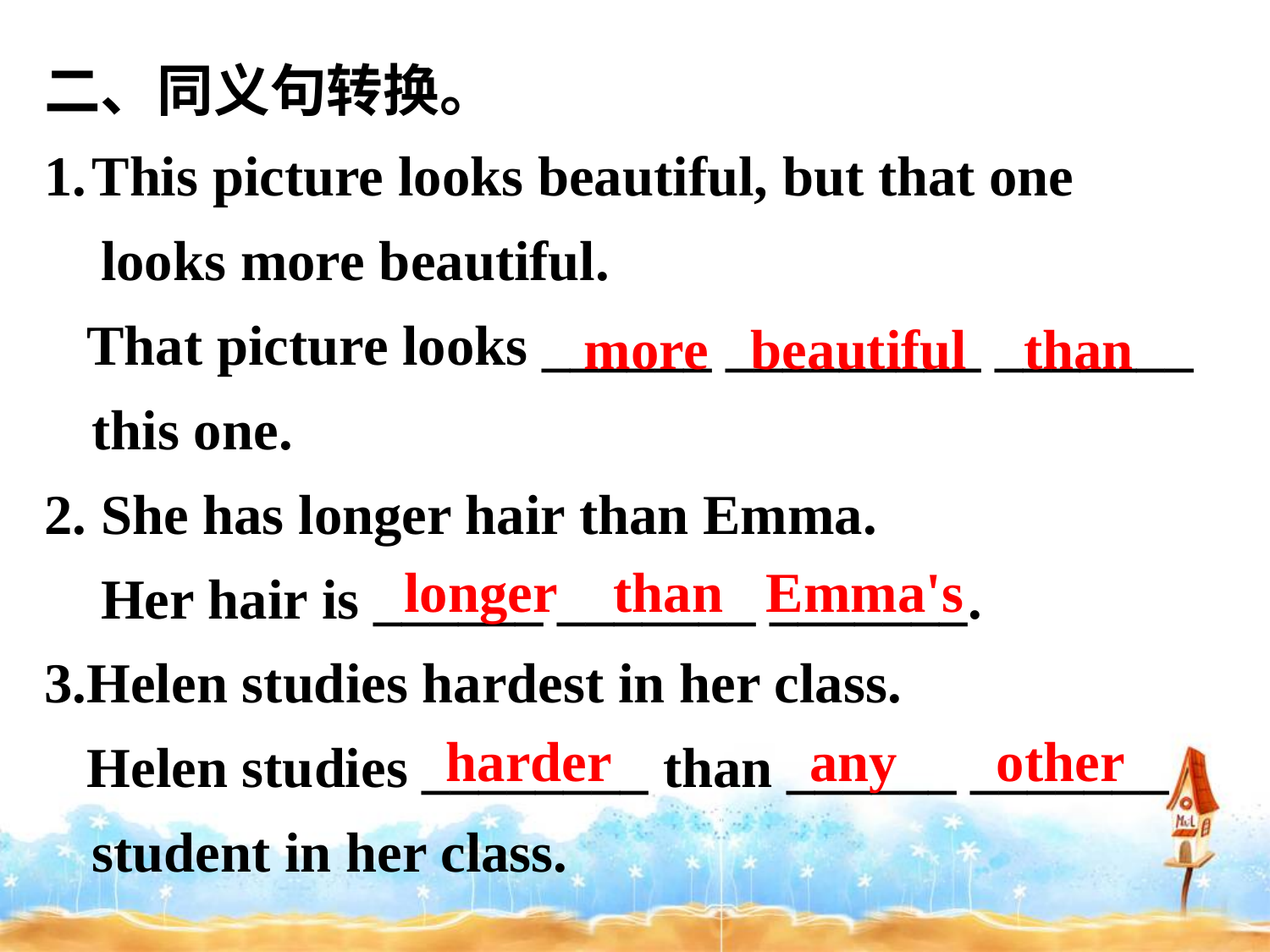

二、同义句转换。
This picture looks beautiful, but that one
    looks more beautiful.
   That picture looks ______ _________ _______ this one.
2. She has longer hair than Emma.
    Her hair is ______ _______ _______.
3.Helen studies hardest in her class.
   Helen studies ________ than ______ _______ student in her class.
more   beautiful    than
longer    than   Emma's
harder              any       other